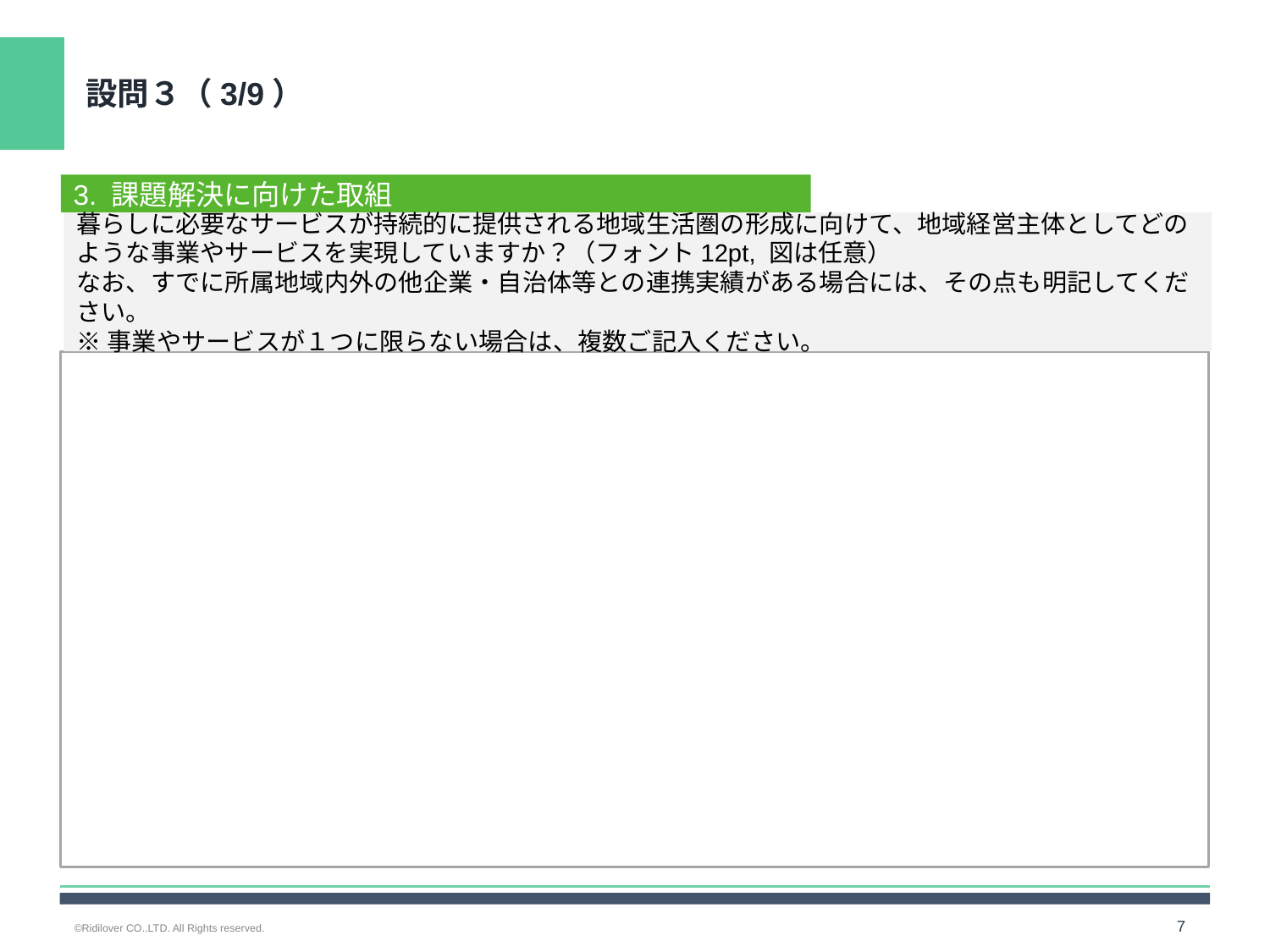

設問３（3/9）

3. 課題解決に向けた取組
暮らしに必要なサービスが持続的に提供される地域生活圏の形成に向けて、地域経営主体としてどのような事業やサービスを実現していますか？（フォント12pt, 図は任意）
なお、すでに所属地域内外の他企業・自治体等との連携実績がある場合には、その点も明記してください。
※事業やサービスが１つに限らない場合は、複数ご記入ください。